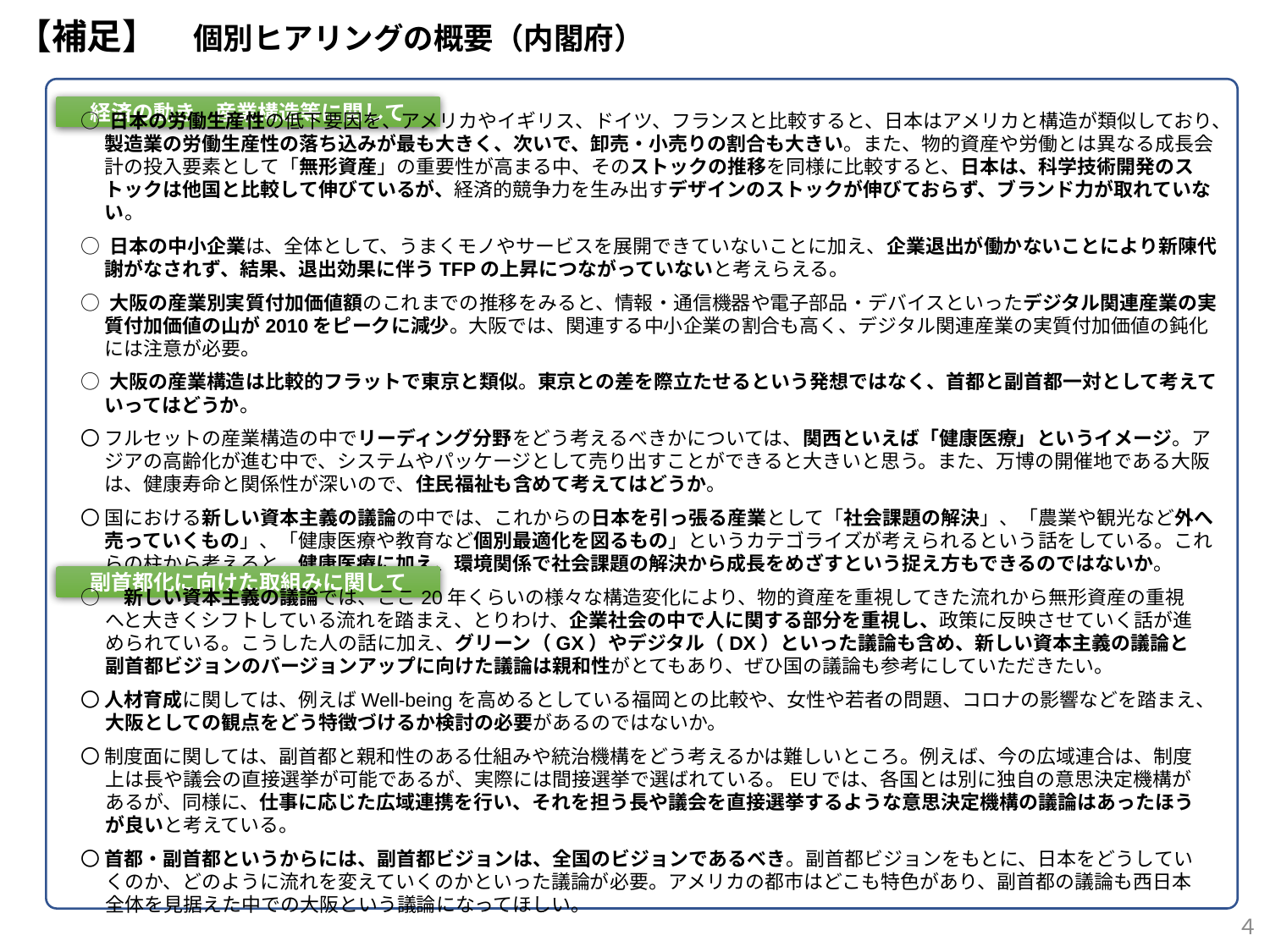

【補足】　個別ヒアリングの概要（内閣府）

経済の動き、産業構造等に関して
○ 日本の労働生産性の低下要因を、アメリカやイギリス、ドイツ、フランスと比較すると、日本はアメリカと構造が類似しており、製造業の労働生産性の落ち込みが最も大きく、次いで、卸売・小売りの割合も大きい。また、物的資産や労働とは異なる成長会計の投入要素として「無形資産」の重要性が高まる中、そのストックの推移を同様に比較すると、日本は、科学技術開発のストックは他国と比較して伸びているが、経済的競争力を生み出すデザインのストックが伸びておらず、ブランド力が取れていない。
○ 日本の中小企業は、全体として、うまくモノやサービスを展開できていないことに加え、企業退出が働かないことにより新陳代謝がなされず、結果、退出効果に伴うTFPの上昇につながっていないと考えらえる。
○ 大阪の産業別実質付加価値額のこれまでの推移をみると、情報・通信機器や電子部品・デバイスといったデジタル関連産業の実質付加価値の山が2010をピークに減少。大阪では、関連する中小企業の割合も高く、デジタル関連産業の実質付加価値の鈍化には注意が必要。
○ 大阪の産業構造は比較的フラットで東京と類似。東京との差を際立たせるという発想ではなく、首都と副首都一対として考えていってはどうか。
〇 フルセットの産業構造の中でリーディング分野をどう考えるべきかについては、関西といえば「健康医療」というイメージ。アジアの高齢化が進む中で、システムやパッケージとして売り出すことができると大きいと思う。また、万博の開催地である大阪は、健康寿命と関係性が深いので、住民福祉も含めて考えてはどうか。
〇 国における新しい資本主義の議論の中では、これからの日本を引っ張る産業として「社会課題の解決」、「農業や観光など外へ売っていくもの」、「健康医療や教育など個別最適化を図るもの」というカテゴライズが考えられるという話をしている。これらの柱から考えると、健康医療に加え、環境関係で社会課題の解決から成長をめざすという捉え方もできるのではないか。
副首都化に向けた取組みに関して
○　新しい資本主義の議論では、ここ20年くらいの様々な構造変化により、物的資産を重視してきた流れから無形資産の重視へと大きくシフトしている流れを踏まえ、とりわけ、企業社会の中で人に関する部分を重視し、政策に反映させていく話が進められている。こうした人の話に加え、グリーン（GX）やデジタル（DX）といった議論も含め、新しい資本主義の議論と副首都ビジョンのバージョンアップに向けた議論は親和性がとてもあり、ぜひ国の議論も参考にしていただきたい。
〇 人材育成に関しては、例えばWell-beingを高めるとしている福岡との比較や、女性や若者の問題、コロナの影響などを踏まえ、大阪としての観点をどう特徴づけるか検討の必要があるのではないか。
〇 制度面に関しては、副首都と親和性のある仕組みや統治機構をどう考えるかは難しいところ。例えば、今の広域連合は、制度上は長や議会の直接選挙が可能であるが、実際には間接選挙で選ばれている。EUでは、各国とは別に独自の意思決定機構があるが、同様に、仕事に応じた広域連携を行い、それを担う長や議会を直接選挙するような意思決定機構の議論はあったほうが良いと考えている。
〇 首都・副首都というからには、副首都ビジョンは、全国のビジョンであるべき。副首都ビジョンをもとに、日本をどうしていくのか、どのように流れを変えていくのかといった議論が必要。アメリカの都市はどこも特色があり、副首都の議論も西日本全体を見据えた中での大阪という議論になってほしい。
４